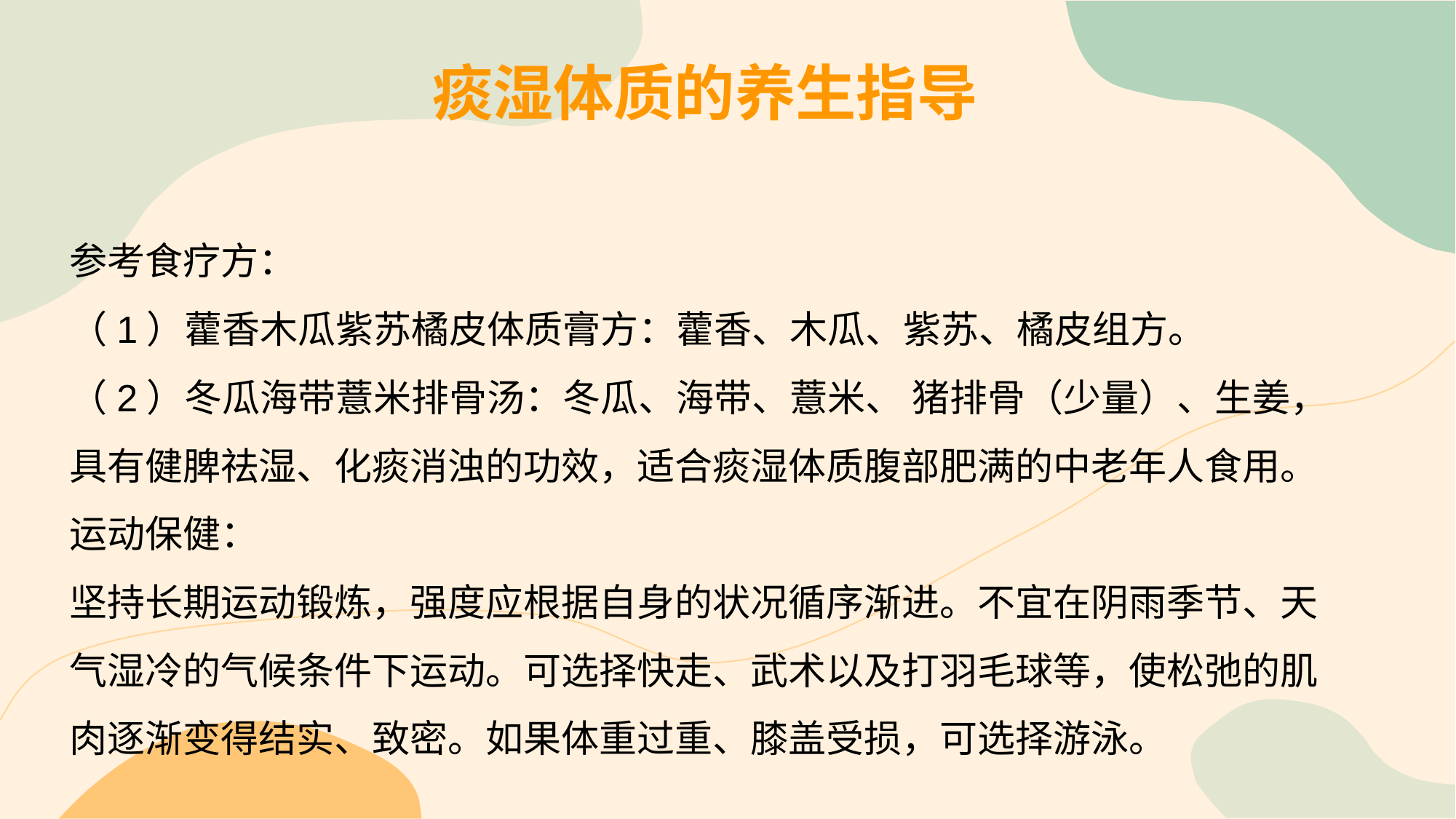

痰湿体质的养生指导
参考食疗方：
（1）藿香木瓜紫苏橘皮体质膏方：藿香、木瓜、紫苏、橘皮组方。
（2）冬瓜海带薏米排骨汤：冬瓜、海带、薏米、 猪排骨（少量）、生姜，具有健脾祛湿、化痰消浊的功效，适合痰湿体质腹部肥满的中老年人食用。
运动保健：
坚持长期运动锻炼，强度应根据自身的状况循序渐进。不宜在阴雨季节、天气湿冷的气候条件下运动。可选择快走、武术以及打羽毛球等，使松弛的肌肉逐渐变得结实、致密。如果体重过重、膝盖受损，可选择游泳。